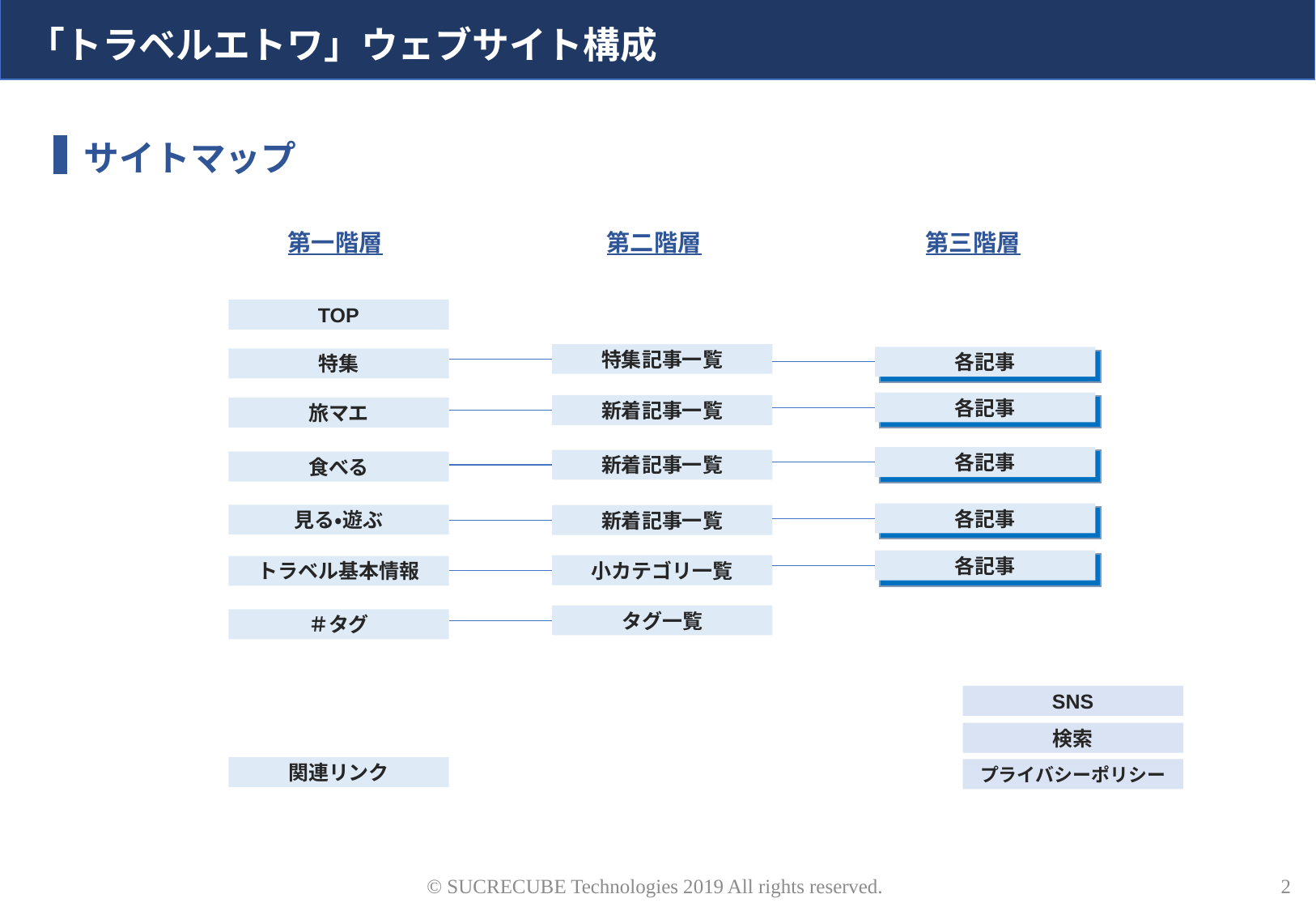

「トラベルエトワ」ウェブサイト構成
サイトマップ

第一階層
第二階層
第三階層
TOP
特集記事一覧
各記事
特集

各記事
新着記事一覧

旅マエ
各記事
新着記事一覧

食べる
各記事
見る・遊ぶ
新着記事一覧

各記事

小カテゴリ一覧
トラベル基本情報
タグ一覧
＃タグ
SNS
検索
関連リンク
プライバシーポリシー
© SUCRECUBE Technologies 2019 All rights reserved.
2